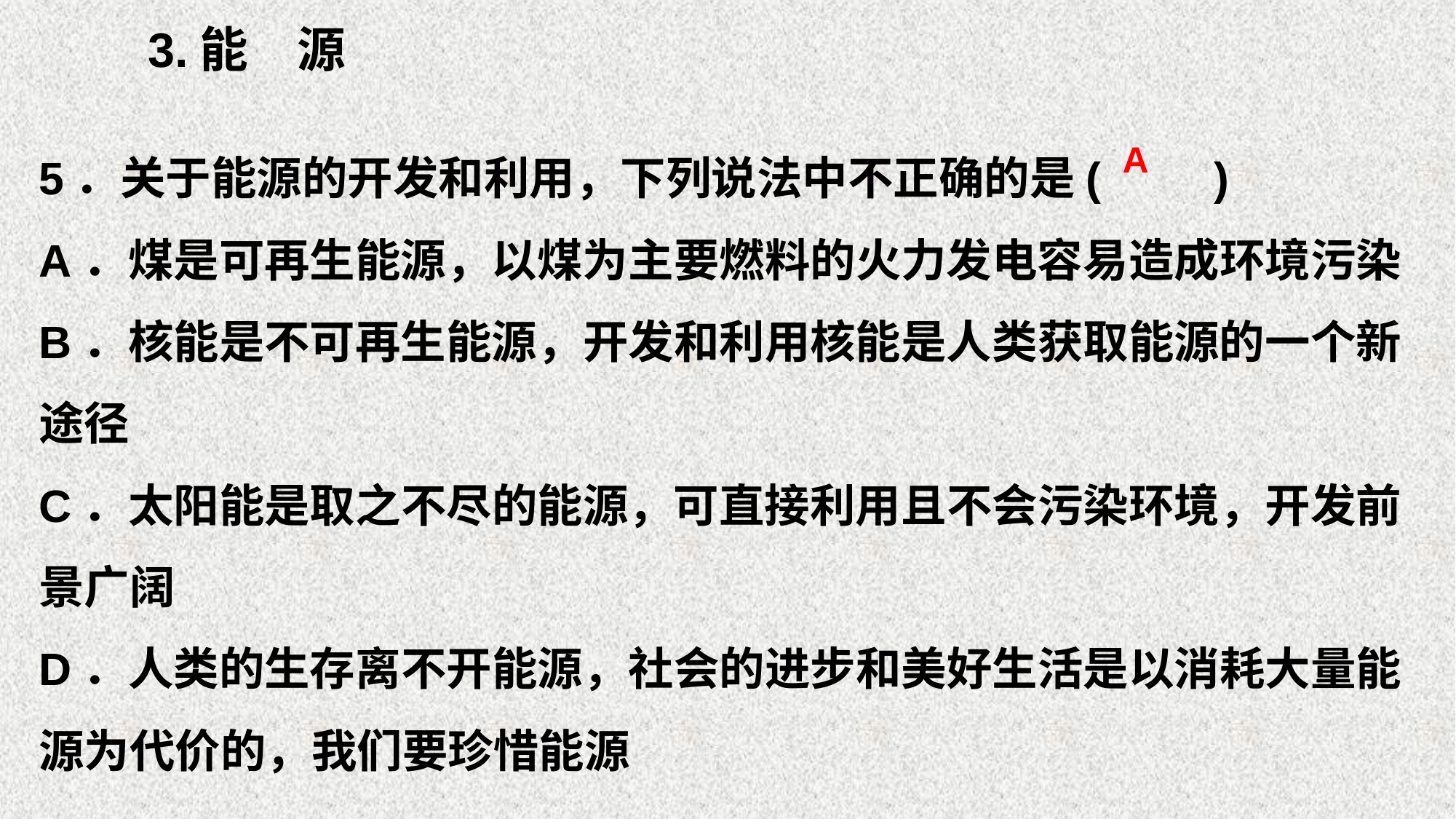

3.能　源
5．关于能源的开发和利用，下列说法中不正确的是(　　)
A．煤是可再生能源，以煤为主要燃料的火力发电容易造成环境污染
B．核能是不可再生能源，开发和利用核能是人类获取能源的一个新途径
C．太阳能是取之不尽的能源，可直接利用且不会污染环境，开发前景广阔
D．人类的生存离不开能源，社会的进步和美好生活是以消耗大量能源为代价的，我们要珍惜能源
A